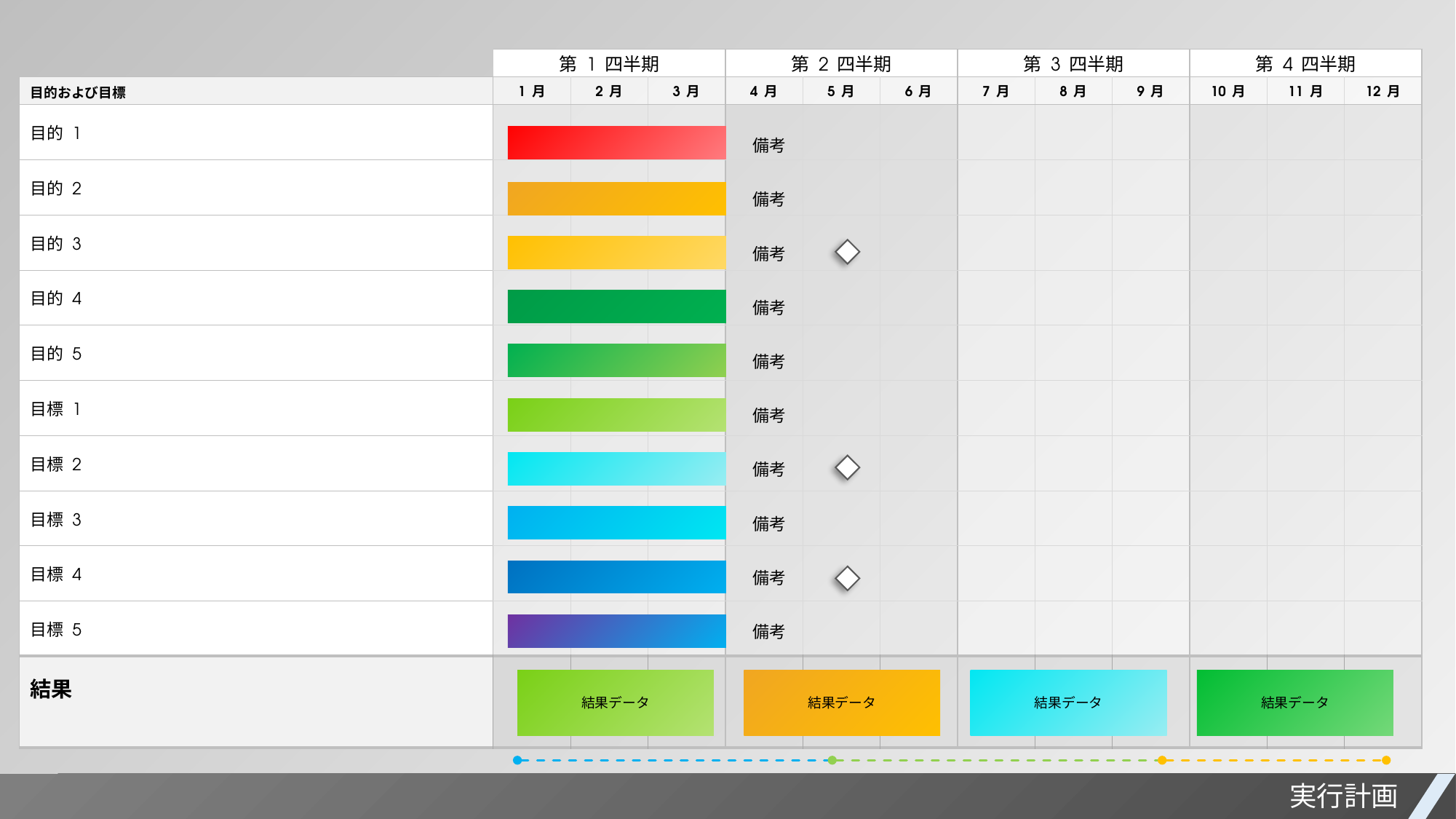

|  | 第 1 四半期 |  |  | 第 2 四半期 |  |  | 第 3 四半期 |  |  | 第 4 四半期 |  |  |
| --- | --- | --- | --- | --- | --- | --- | --- | --- | --- | --- | --- | --- |
| 目的および目標 | 1 月 | 2 月 | 3 月 | 4 月 | 5 月 | 6 月 | 7 月 | 8 月 | 9 月 | 10 月 | 11 月 | 12 月 |
| 目的 1 |  |  |  |  |  |  |  |  |  |  |  |  |
| 目的 2 |  |  |  |  |  |  |  |  |  |  |  |  |
| 目的 3 |  |  |  |  |  |  |  |  |  |  |  |  |
| 目的 4 |  |  |  |  |  |  |  |  |  |  |  |  |
| 目的 5 |  |  |  |  |  |  |  |  |  |  |  |  |
| 目標 1 |  |  |  |  |  |  |  |  |  |  |  |  |
| 目標 2 |  |  |  |  |  |  |  |  |  |  |  |  |
| 目標 3 |  |  |  |  |  |  |  |  |  |  |  |  |
| 目標 4 |  |  |  |  |  |  |  |  |  |  |  |  |
| 目標 5 |  |  |  |  |  |  |  |  |  |  |  |  |
| 結果 |  |  |  |  |  |  |  |  |  |  |  |  |
備考

備考

備考

備考

備考

備考

備考

備考

備考

備考

結果データ
結果データ
結果データ
結果データ
実行計画